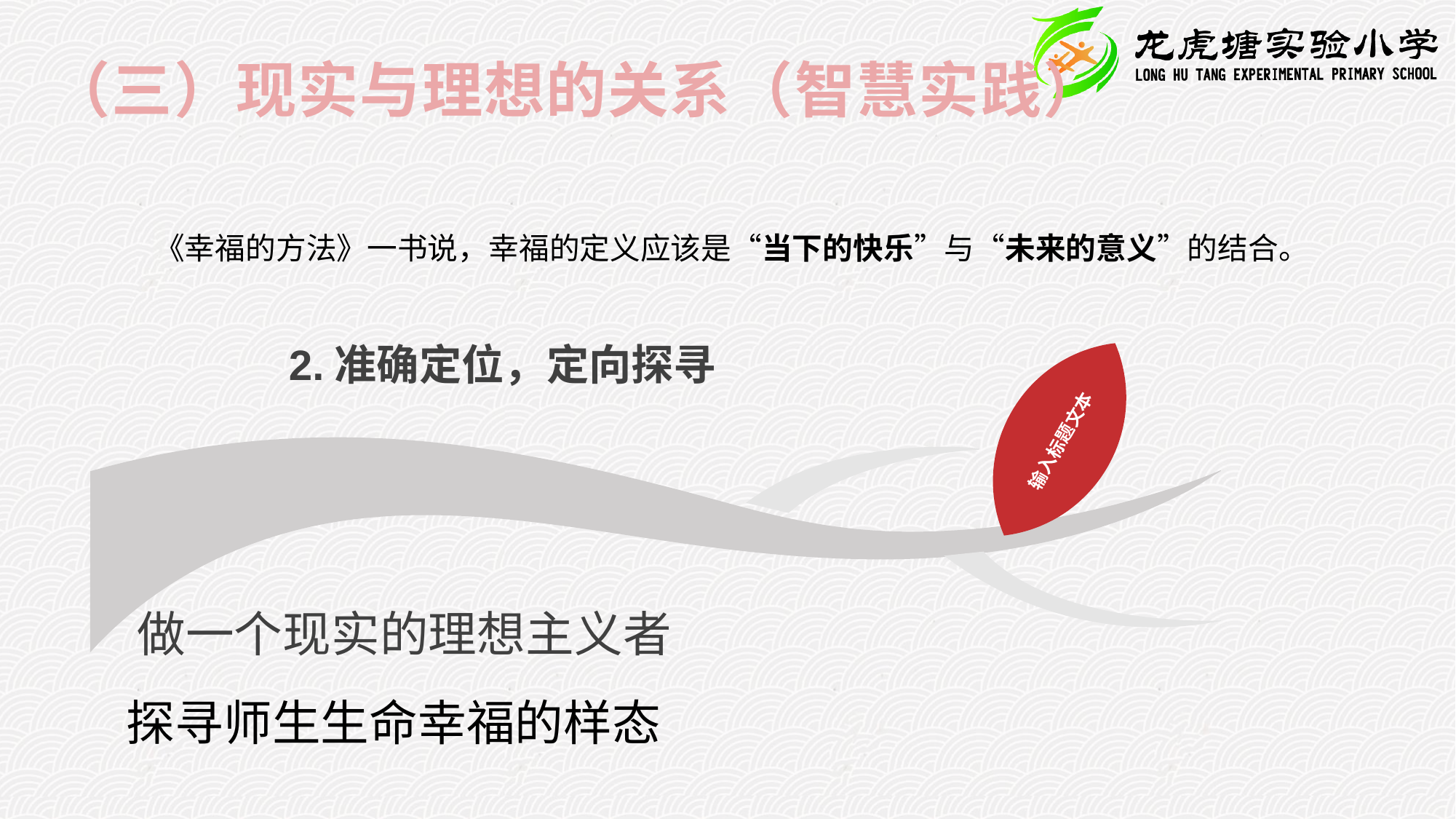

（三）现实与理想的关系（智慧实践）
《幸福的方法》一书说，幸福的定义应该是“当下的快乐”与“未来的意义”的结合。
2.准确定位，定向探寻

输入标题文本

做一个现实的理想主义者
探寻师生生命幸福的样态